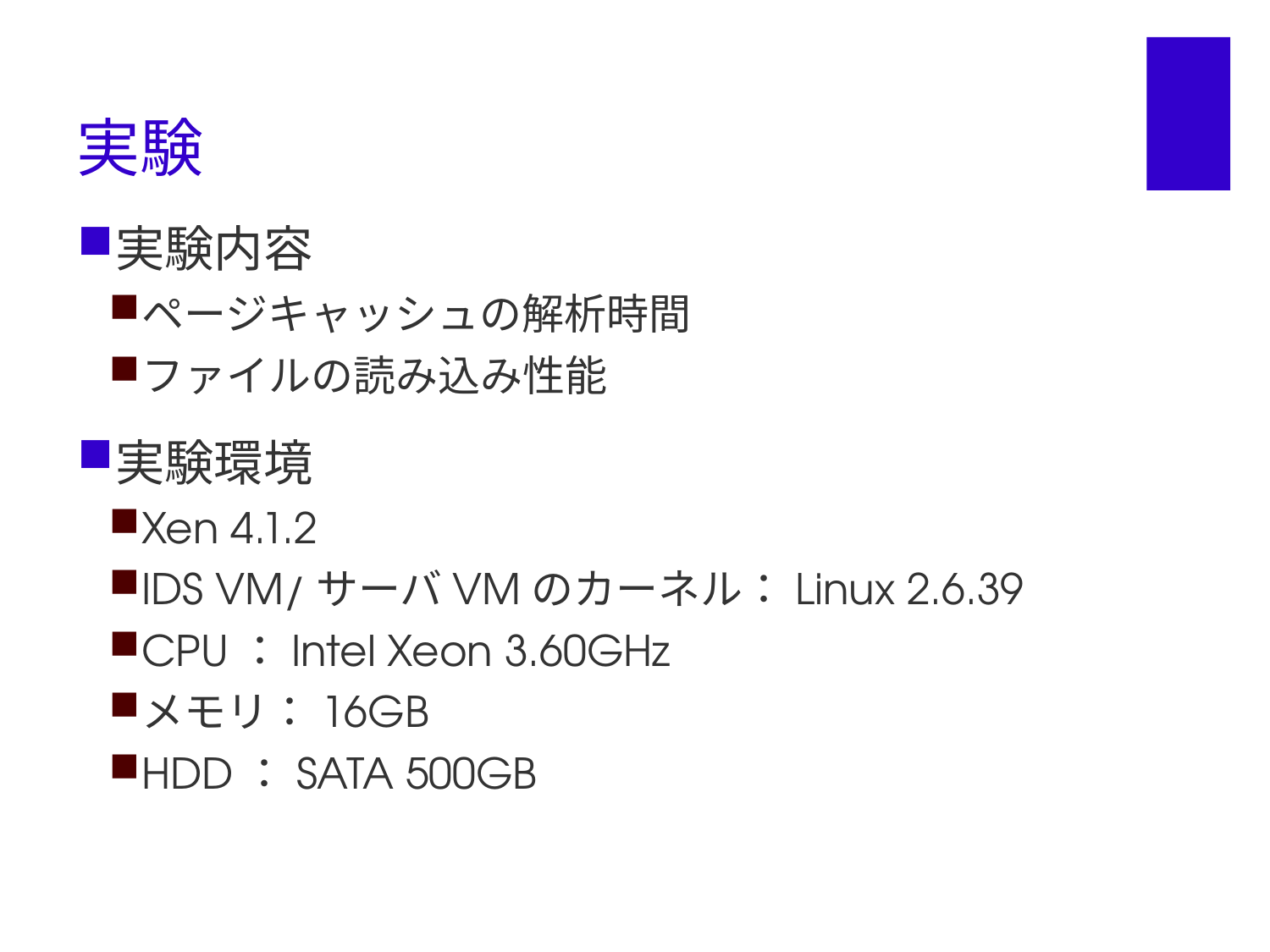

# 実験
実験内容
ページキャッシュの解析時間
ファイルの読み込み性能
実験環境
Xen 4.1.2
IDS VM/サーバVMのカーネル：Linux 2.6.39
CPU：Intel Xeon 3.60GHz
メモリ：16GB
HDD：SATA 500GB